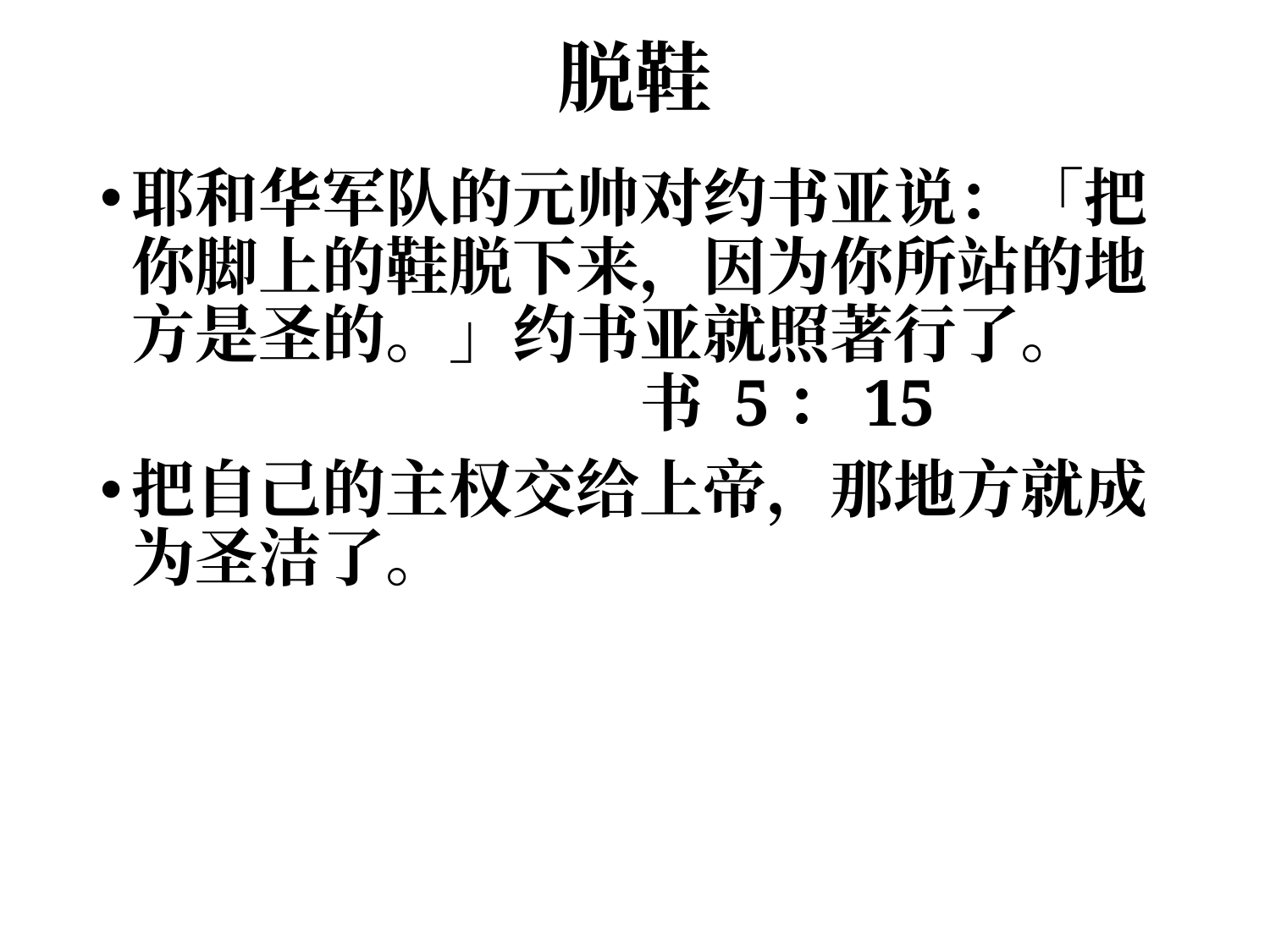

# 脱鞋
耶和华军队的元帅对约书亚说：「把你脚上的鞋脱下来，因为你所站的地方是圣的。」约书亚就照著行了。					书 5：15
把自己的主权交给上帝，那地方就成为圣洁了。